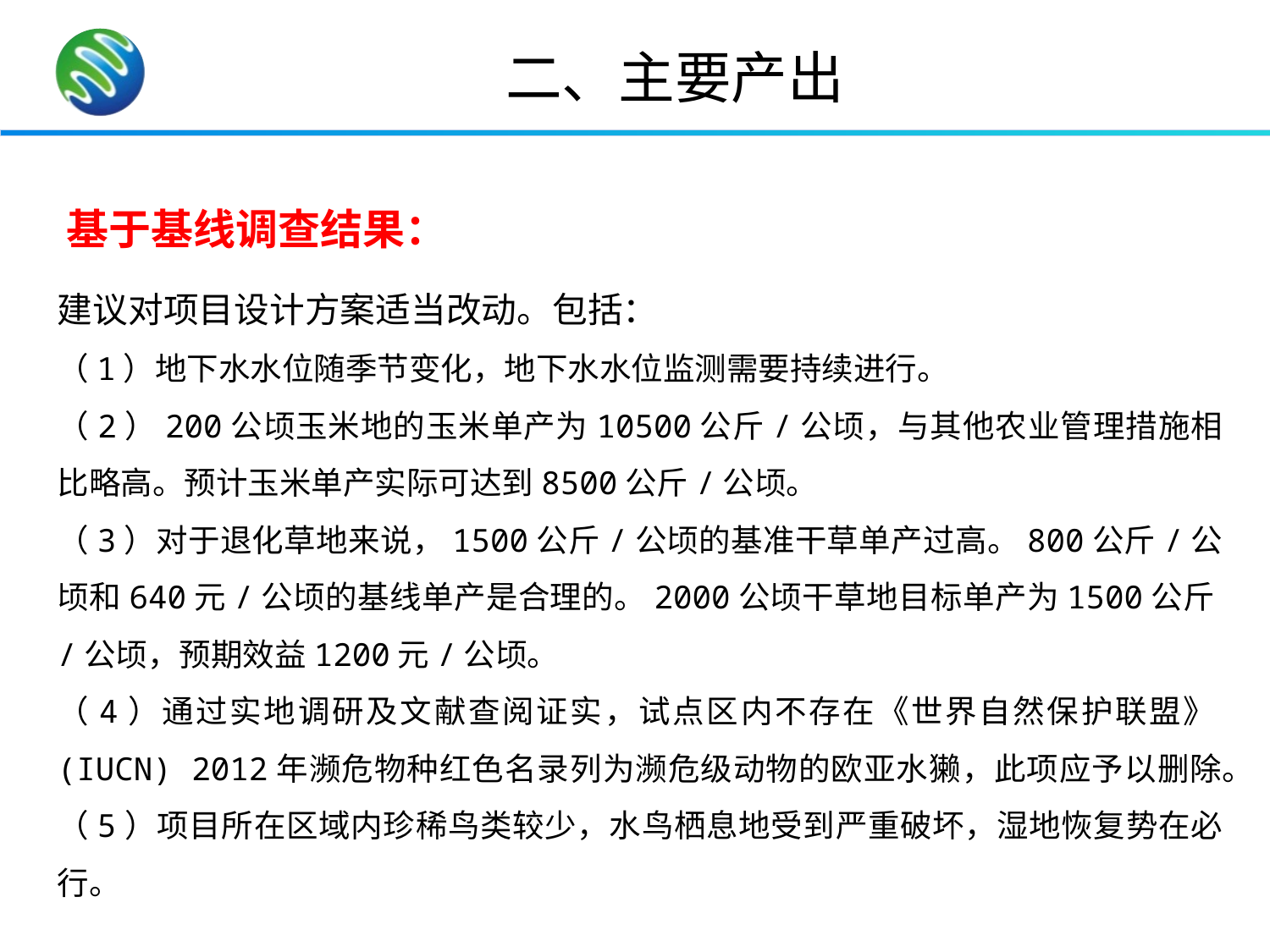

二、主要产出
基于基线调查结果：
建议对项目设计方案适当改动。包括：
（1）地下水水位随季节变化，地下水水位监测需要持续进行。
（2）200公顷玉米地的玉米单产为10500公斤/公顷，与其他农业管理措施相比略高。预计玉米单产实际可达到8500公斤/公顷。
（3）对于退化草地来说，1500公斤/公顷的基准干草单产过高。800公斤/公顷和640元/公顷的基线单产是合理的。2000公顷干草地目标单产为1500公斤/公顷，预期效益1200元/公顷。
（4）通过实地调研及文献查阅证实，试点区内不存在《世界自然保护联盟》(IUCN) 2012年濒危物种红色名录列为濒危级动物的欧亚水獭，此项应予以删除。
（5）项目所在区域内珍稀鸟类较少，水鸟栖息地受到严重破坏，湿地恢复势在必行。